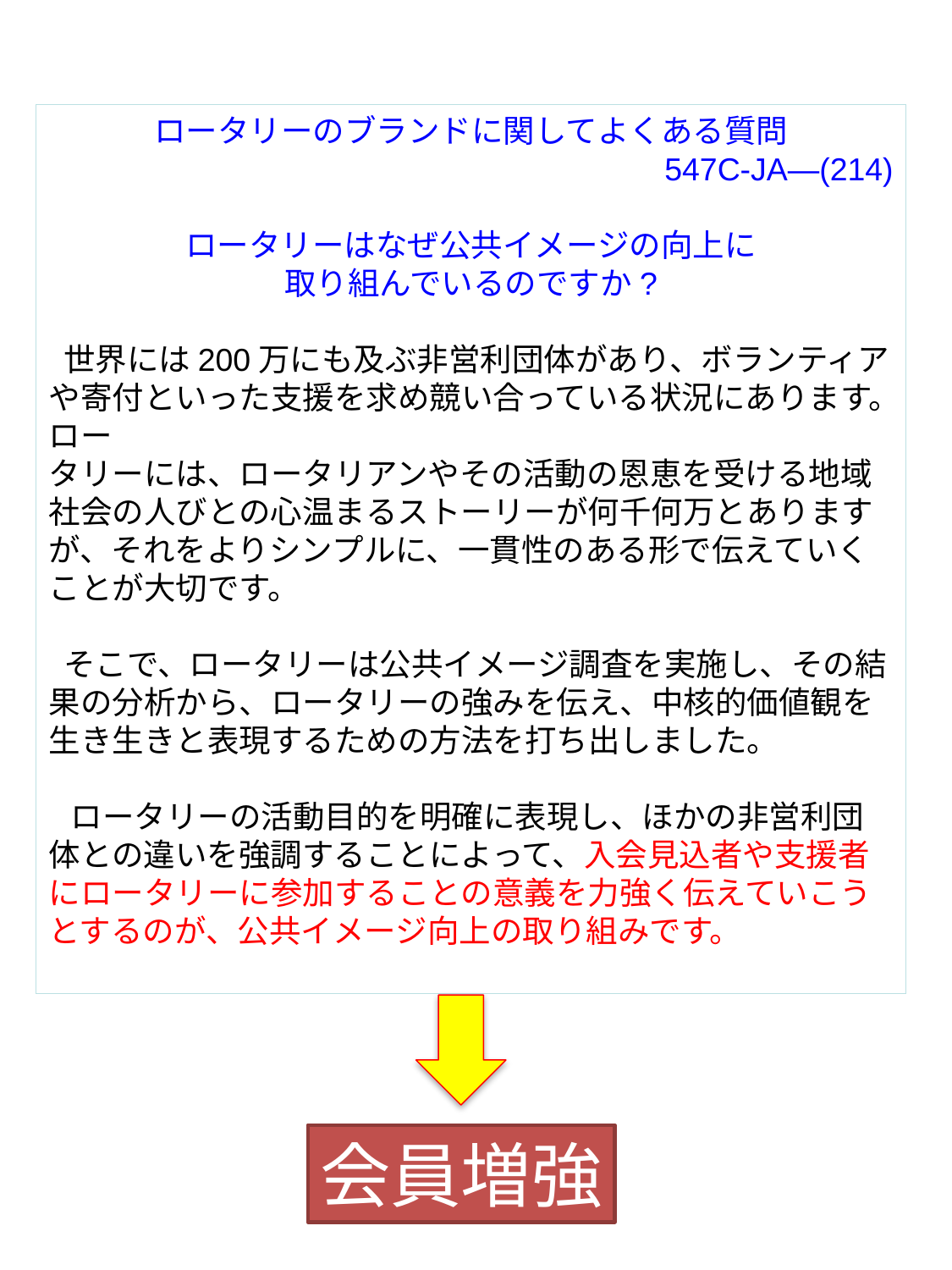

ロータリーのブランドに関してよくある質問
547C-JA—(214)

ロータリーはなぜ公共イメージの向上に
取り組んでいるのですか?

 世界には200万にも及ぶ非営利団体があり、ボランティアや寄付といった支援を求め競い合っている状況にあります。ロー
タリーには、ロータリアンやその活動の恩恵を受ける地域社会の人びとの心温まるストーリーが何千何万とありますが、それをよりシンプルに、一貫性のある形で伝えていくことが大切です。

 そこで、ロータリーは公共イメージ調査を実施し、その結果の分析から、ロータリーの強みを伝え、中核的価値観を生き生きと表現するための方法を打ち出しました。

  ロータリーの活動目的を明確に表現し、ほかの非営利団体との違いを強調することによって、入会見込者や支援者にロータリーに参加することの意義を力強く伝えていこうとするのが、公共イメージ向上の取り組みです。

会員増強